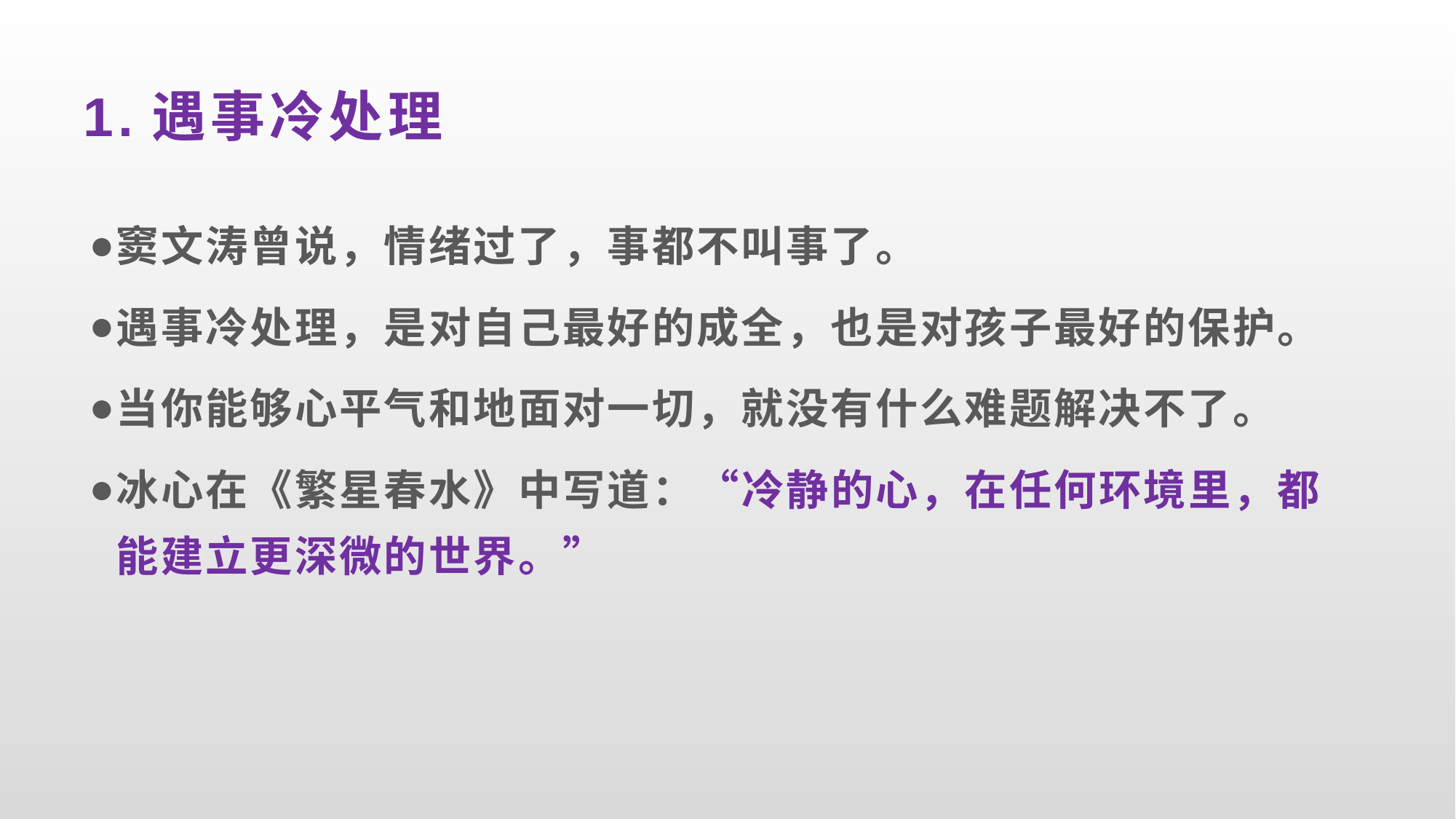

1.遇事冷处理
窦文涛曾说，情绪过了，事都不叫事了。
遇事冷处理，是对自己最好的成全，也是对孩子最好的保护。
当你能够心平气和地面对一切，就没有什么难题解决不了。
冰心在《繁星春水》中写道：“冷静的心，在任何环境里，都能建立更深微的世界。”